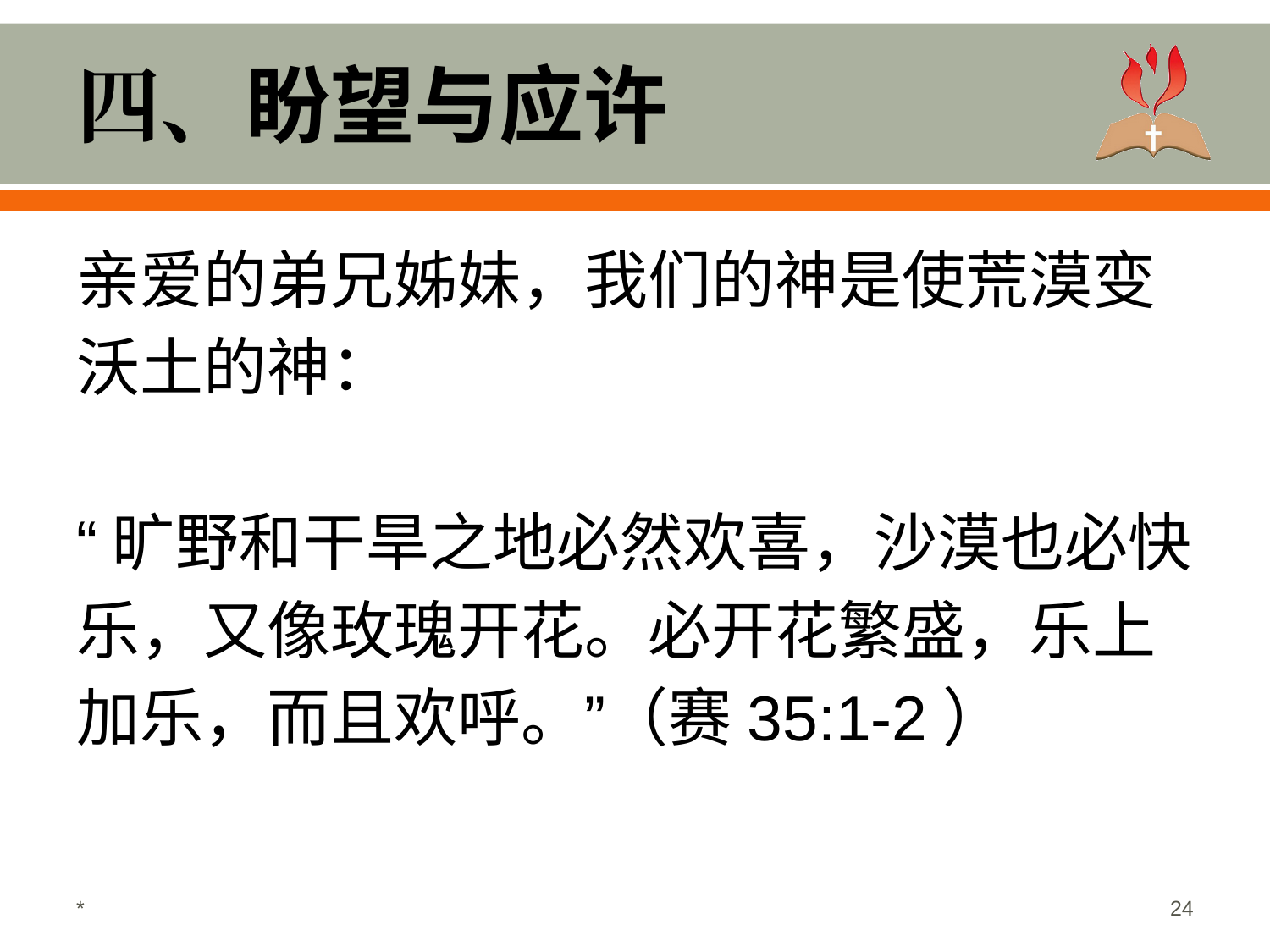

# 四、盼望与应许
亲爱的弟兄姊妹，我们的神是使荒漠变沃土的神：

“旷野和干旱之地必然欢喜，沙漠也必快乐，又像玫瑰开花。必开花繁盛，乐上加乐，而且欢呼。”（赛35:1-2）

*
24